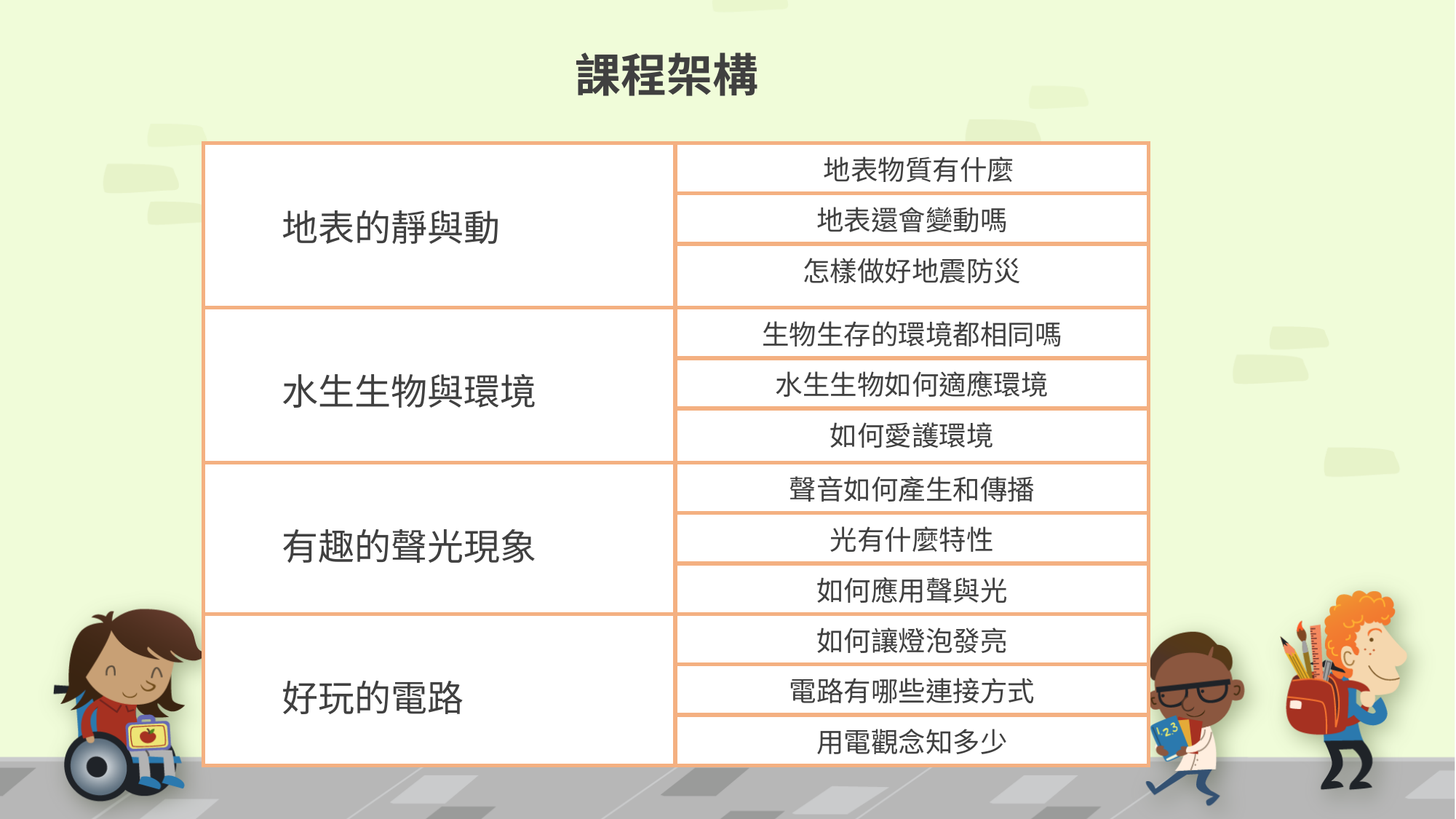

# 課程架構
| 地表的靜與動 | 地表物質有什麼 |
| --- | --- |
|  | 地表還會變動嗎 |
|  | 怎樣做好地震防災 |
| 水生生物與環境 | 生物生存的環境都相同嗎 |
|  | 水生生物如何適應環境 |
|  | 如何愛護環境 |
| 有趣的聲光現象 | 聲音如何產生和傳播 |
|  | 光有什麼特性 |
|  | 如何應用聲與光 |
| 好玩的電路 | 如何讓燈泡發亮 |
|  | 電路有哪些連接方式 |
|  | 用電觀念知多少 |